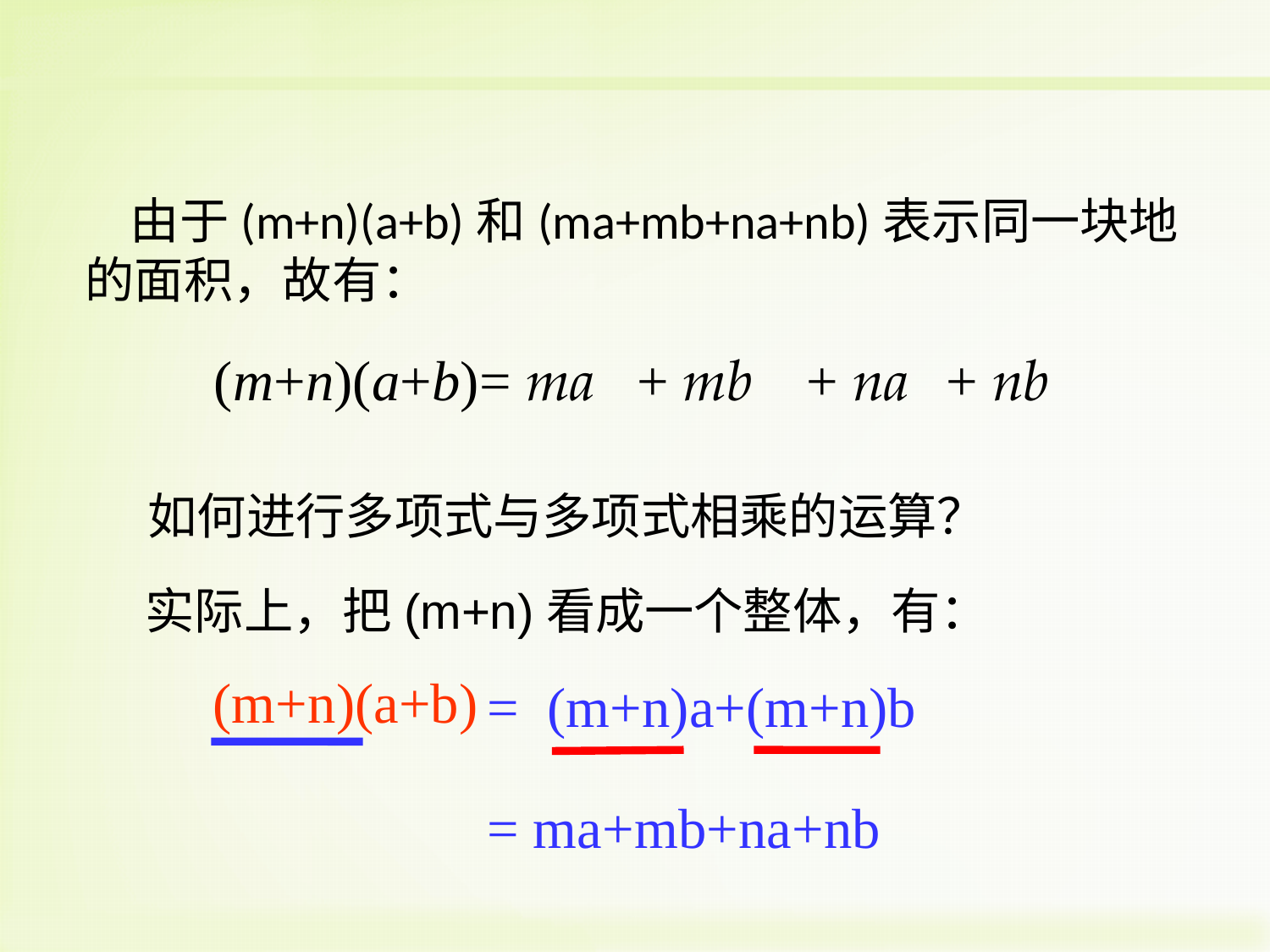

由于(m+n)(a+b)和(ma+mb+na+nb)表示同一块地的面积，故有：
(m+n)(a+b)=
ma
+ mb
+ na
+ nb
如何进行多项式与多项式相乘的运算？
实际上，把(m+n)看成一个整体，有：
(m+n)(a+b)
=  (m+n)a+(m+n)b

= ma+mb+na+nb